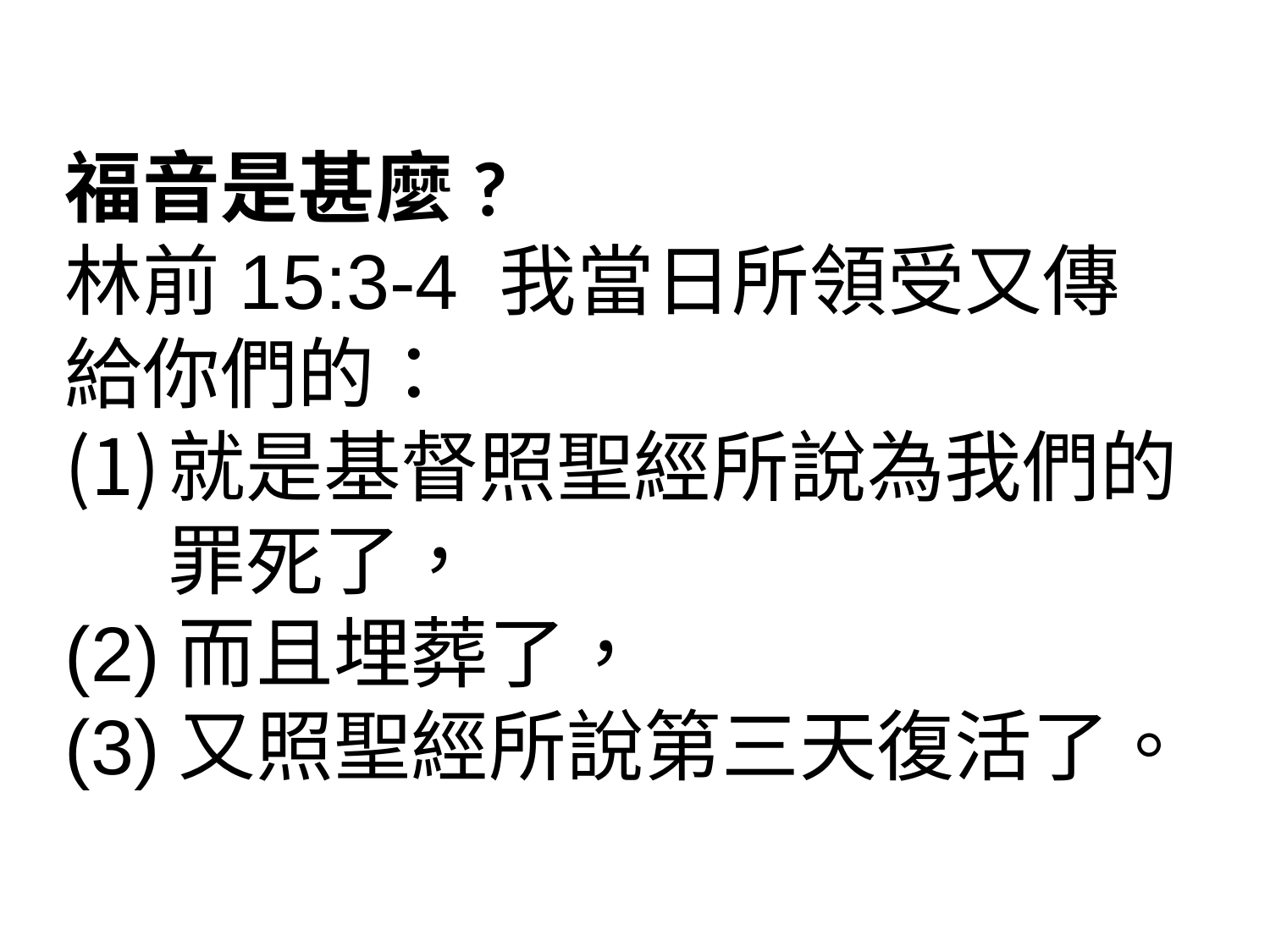

福音是甚麼?
林前15:3-4 我當日所領受又傳給你們的：
就是基督照聖經所說為我們的罪死了，
(2)而且埋葬了，
(3)又照聖經所說第三天復活了。